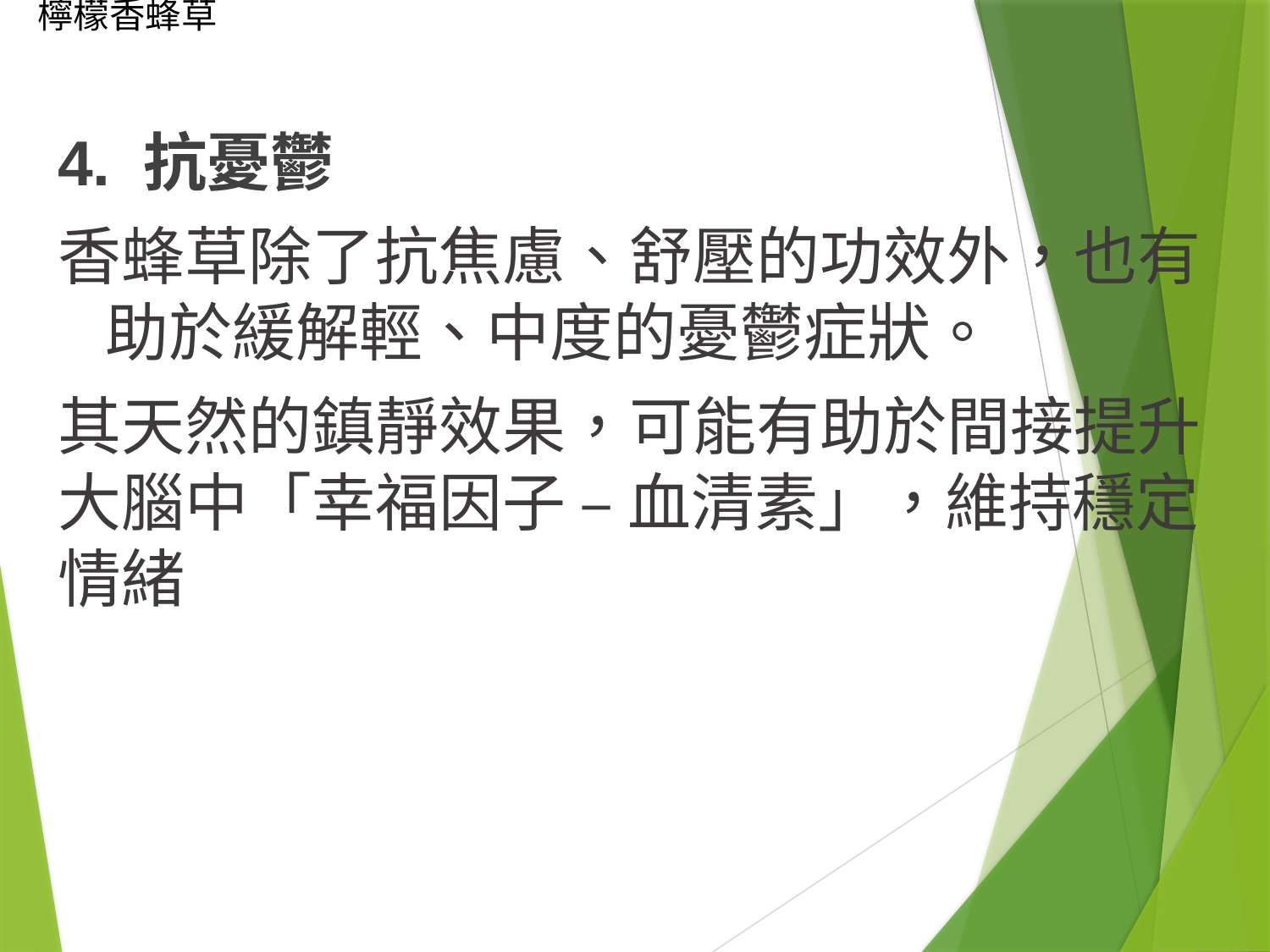

# 檸檬香蜂草
4. 抗憂鬱
香蜂草除了抗焦慮、舒壓的功效外，也有助於緩解輕、中度的憂鬱症狀。
其天然的鎮靜效果，可能有助於間接提升大腦中「幸福因子 – 血清素」，維持穩定情緒